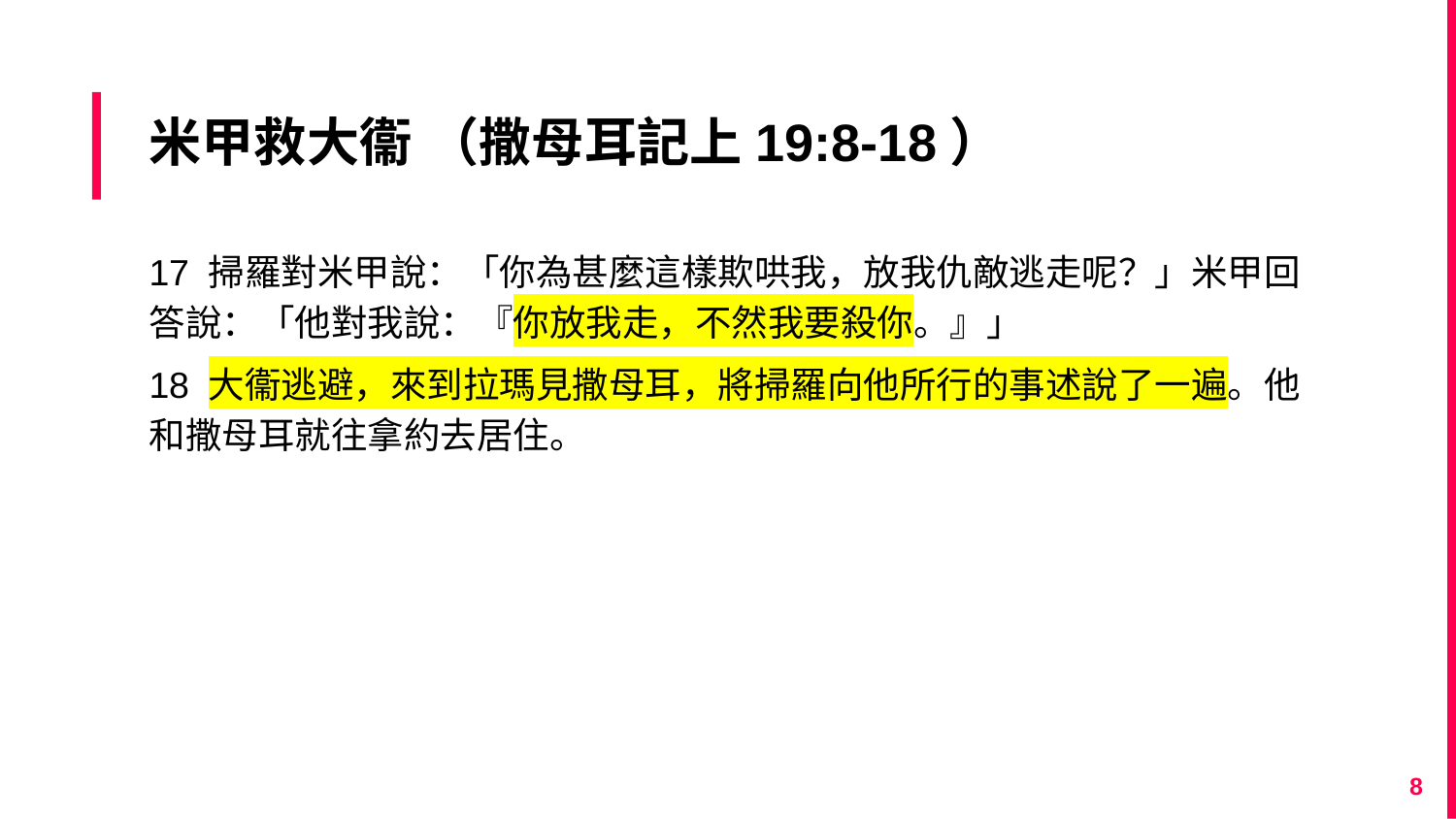

# 米甲救大衞 （撒母耳記上19:8-18）
17 掃羅對米甲說：「你為甚麼這樣欺哄我，放我仇敵逃走呢？」米甲回答說：「他對我說：『你放我走，不然我要殺你。』」
18 大衞逃避，來到拉瑪見撒母耳，將掃羅向他所行的事述說了一遍。他和撒母耳就往拿約去居住。
8